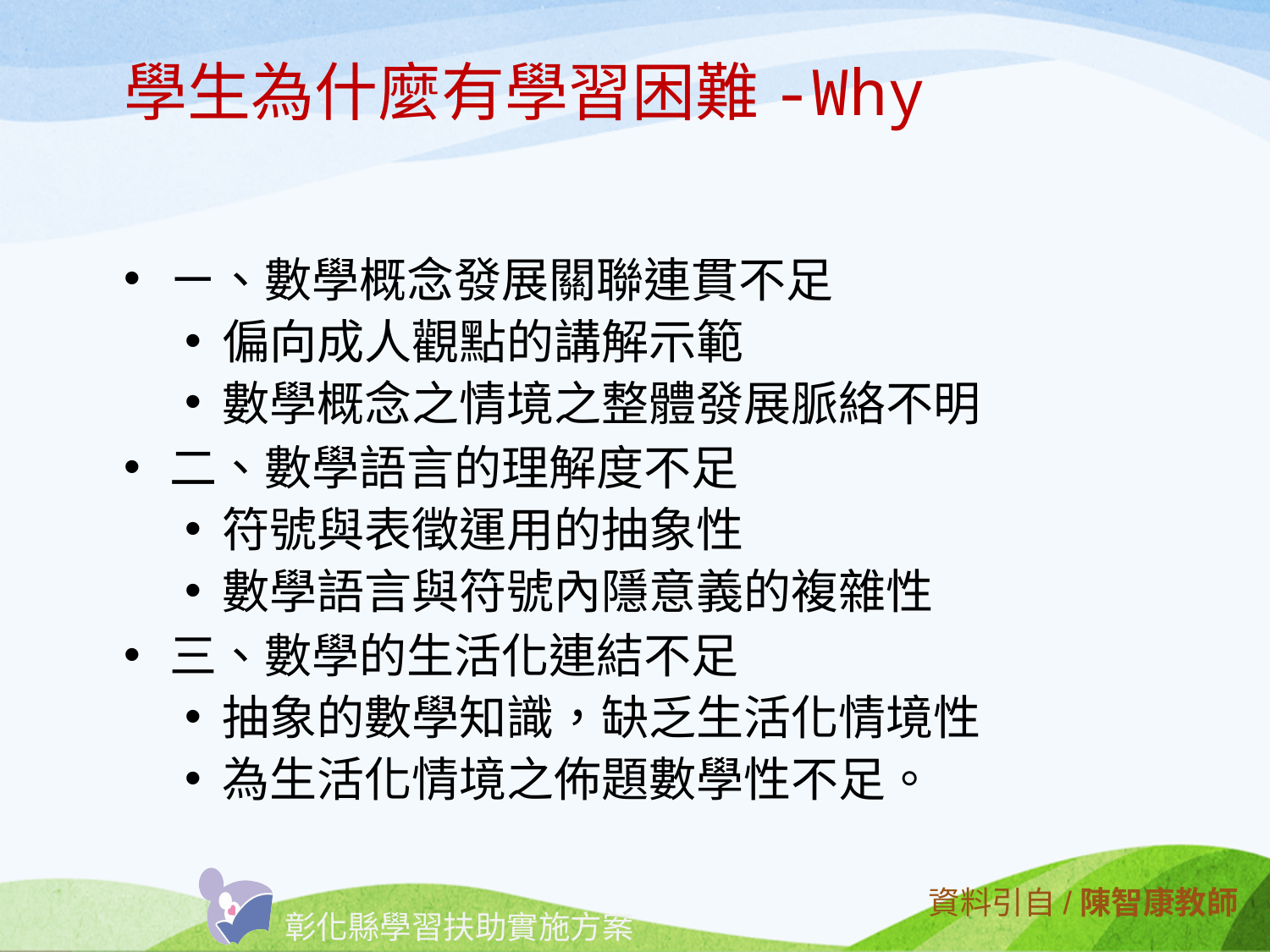

# 學生為什麼有學習困難-Why
ㄧ、數學概念發展關聯連貫不足
偏向成人觀點的講解示範
數學概念之情境之整體發展脈絡不明
二、數學語言的理解度不足
符號與表徵運用的抽象性
數學語言與符號內隱意義的複雜性
三、數學的生活化連結不足
抽象的數學知識，缺乏生活化情境性
為生活化情境之佈題數學性不足。

資料引自/陳智康教師